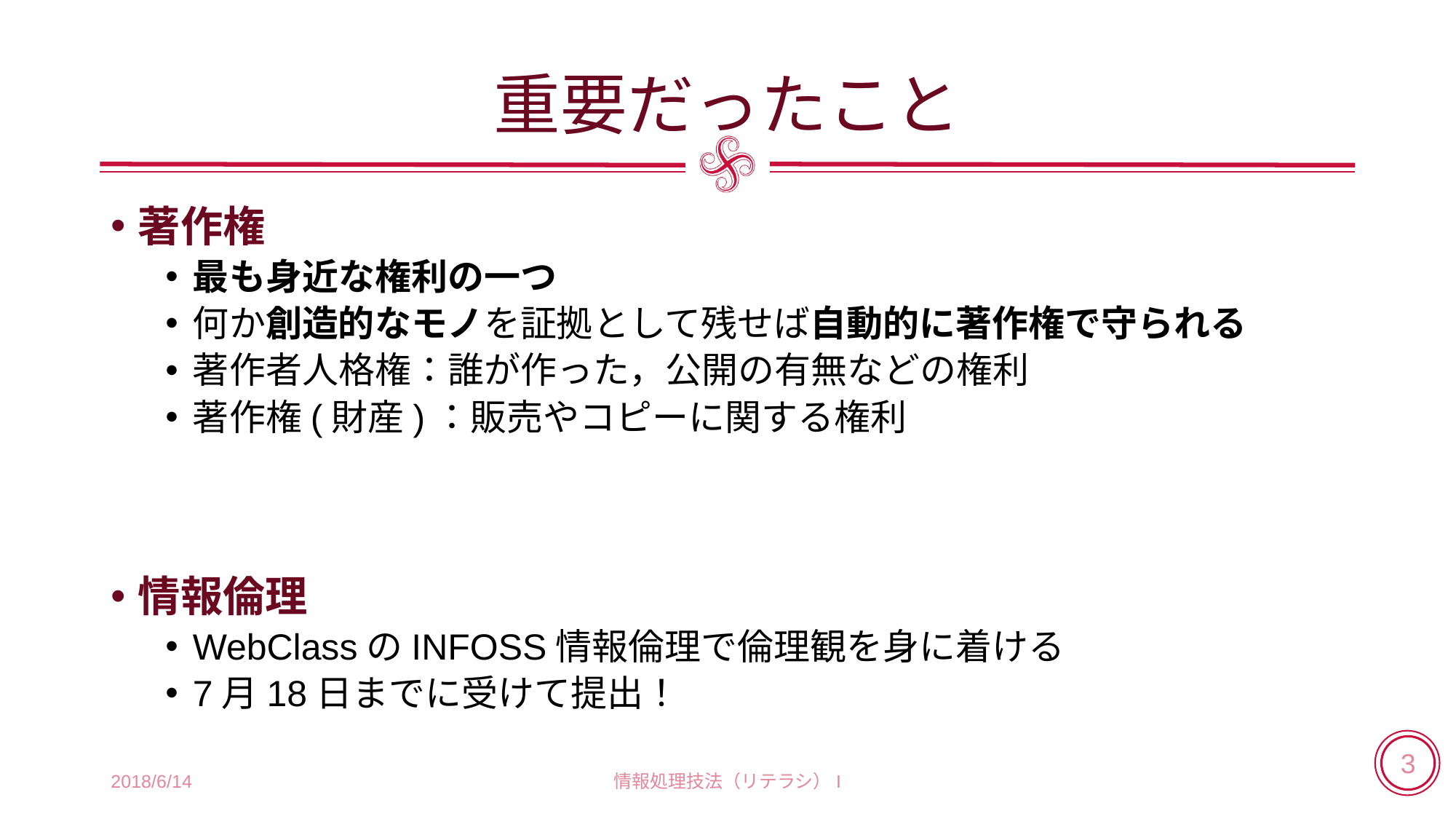

# 重要だったこと
著作権
最も身近な権利の一つ
何か創造的なモノを証拠として残せば自動的に著作権で守られる
著作者人格権：誰が作った，公開の有無などの権利
著作権(財産)：販売やコピーに関する権利

情報倫理
WebClassのINFOSS情報倫理で倫理観を身に着ける
7月18日までに受けて提出！
2018/6/14
情報処理技法（リテラシ）I